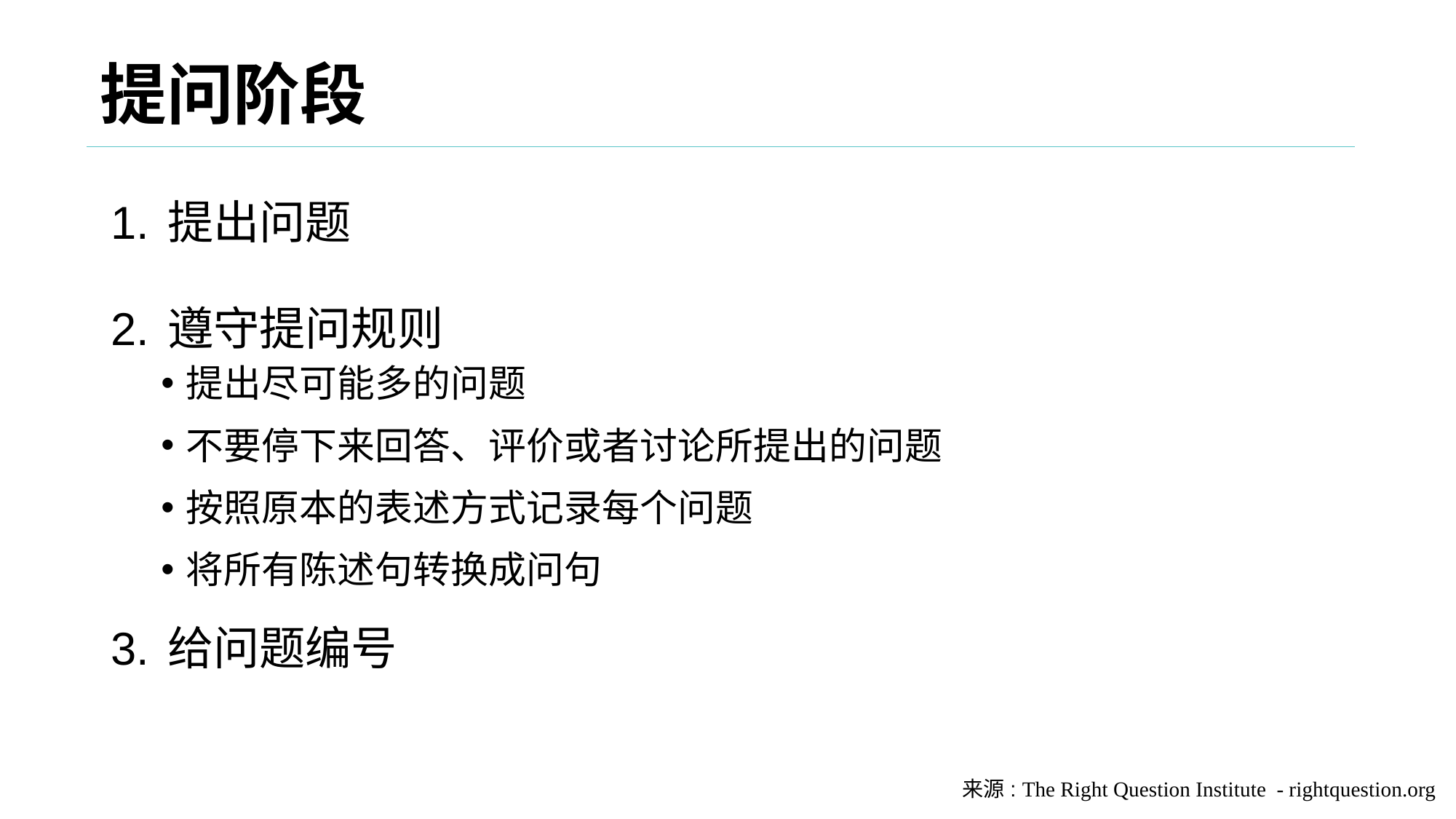

# 提问阶段
提出问题
遵守提问规则
提出尽可能多的问题
不要停下来回答、评价或者讨论所提出的问题
按照原本的表述方式记录每个问题
将所有陈述句转换成问句
给问题编号